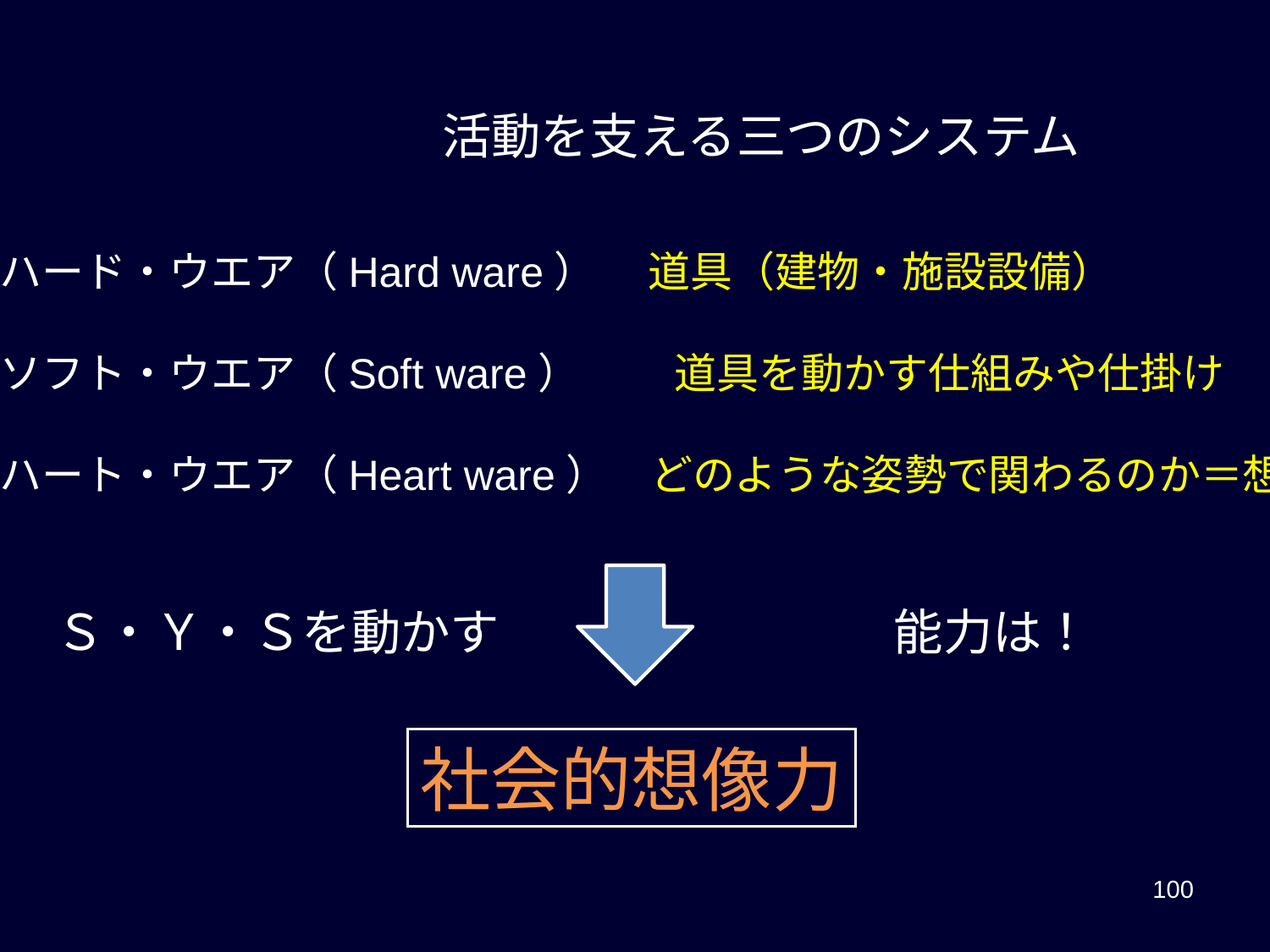

活動を支える三つのシステム

◆ハード・ウエア（Hard ware）　 道具（建物・施設設備）

◆ソフト・ウエア（Soft ware）　 　道具を動かす仕組みや仕掛け

◆ハート・ウエア（Heart ware）　どのような姿勢で関わるのか＝想い

Ｓ・Ｙ・Ｓを動かす　　　　　　　　能力は！
社会的想像力
100